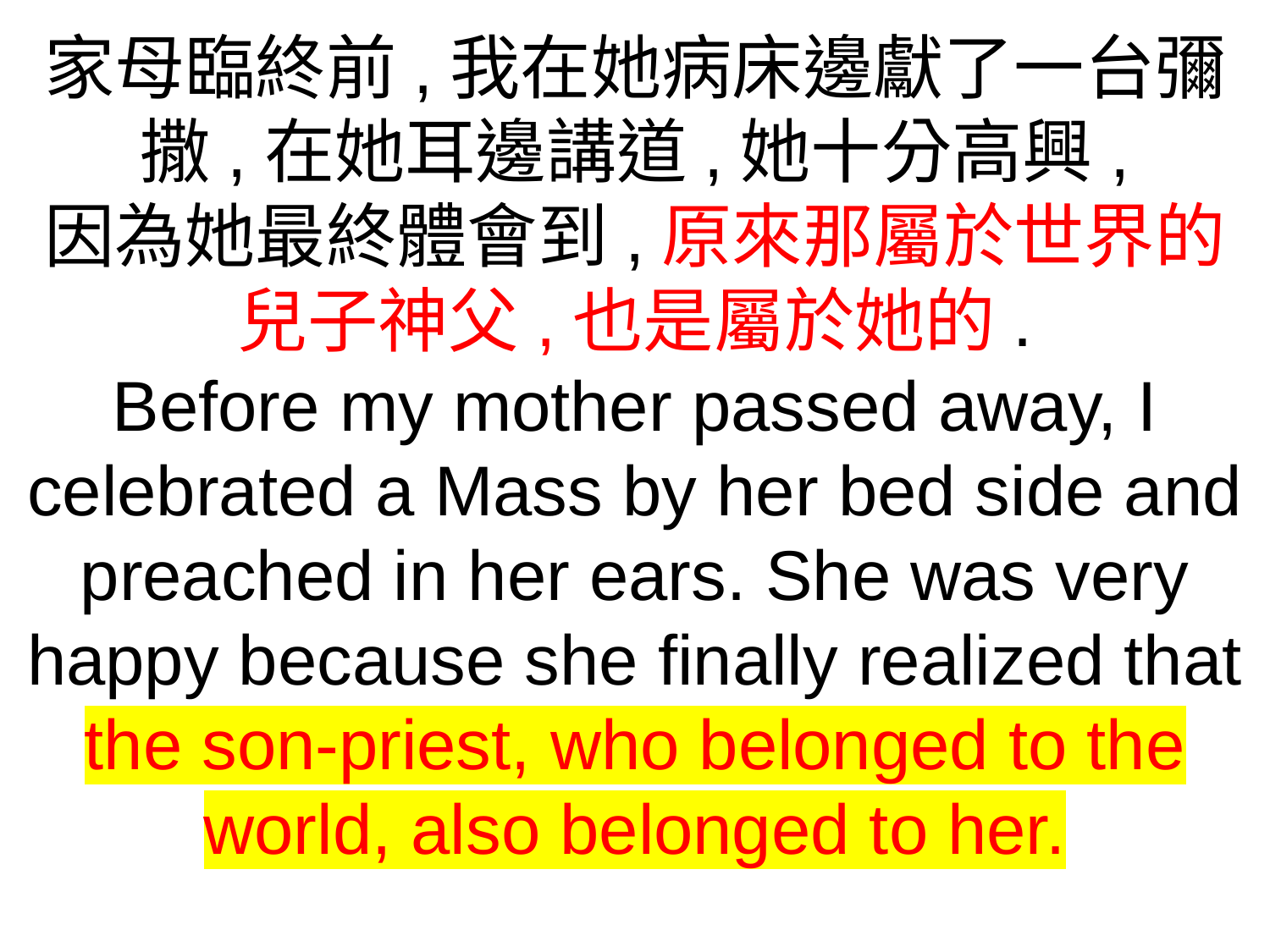

家母臨終前,我在她病床邊獻了一台彌撒,在她耳邊講道,她十分高興,
因為她最終體會到,原來那屬於世界的
兒子神父,也是屬於她的.
Before my mother passed away, I celebrated a Mass by her bed side and preached in her ears. She was very happy because she finally realized that the son-priest, who belonged to the world, also belonged to her.